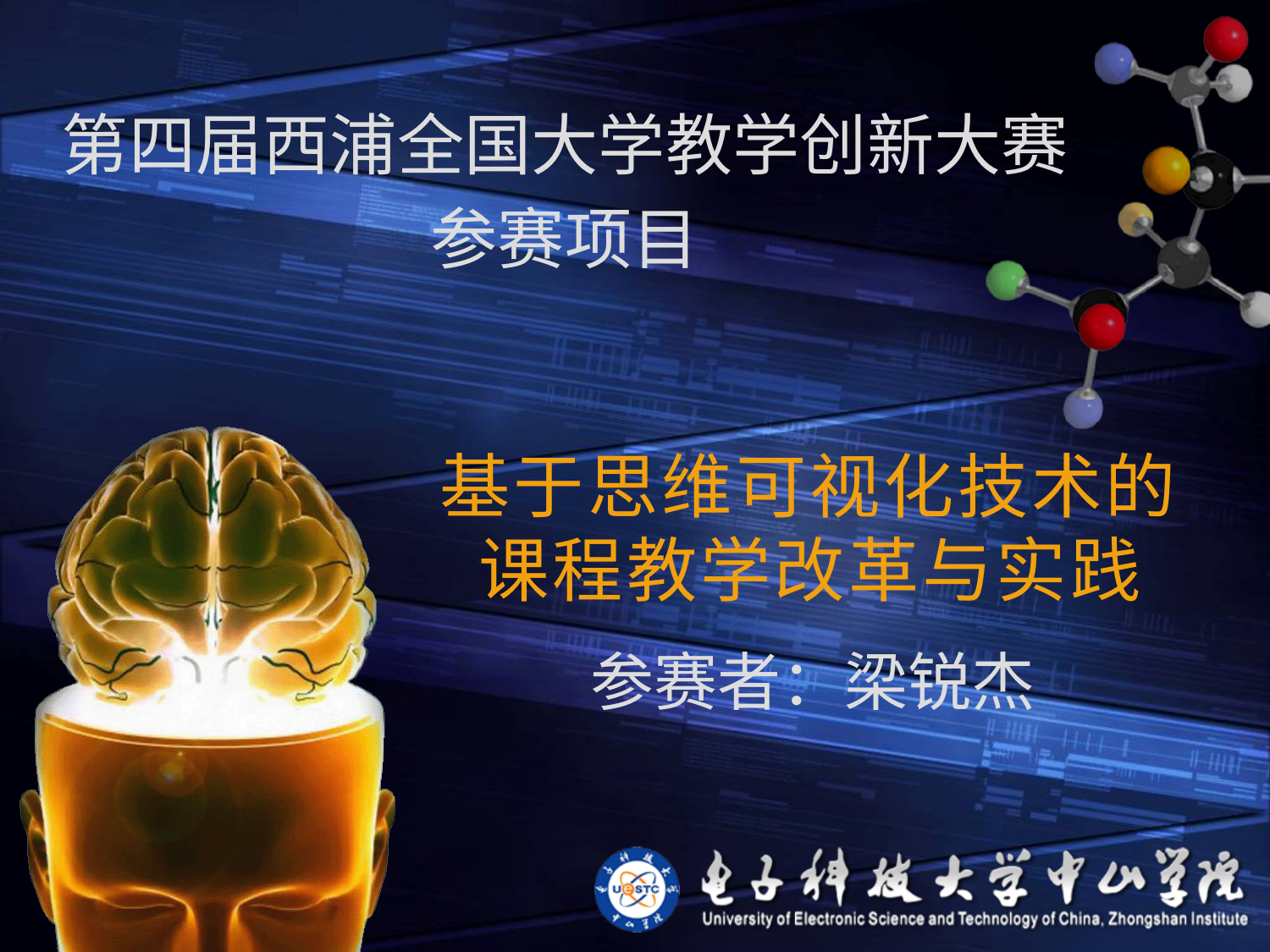

第四届西浦全国大学教学创新大赛
参赛项目
# 基于思维可视化技术的 课程教学改革与实践
参赛者：梁锐杰